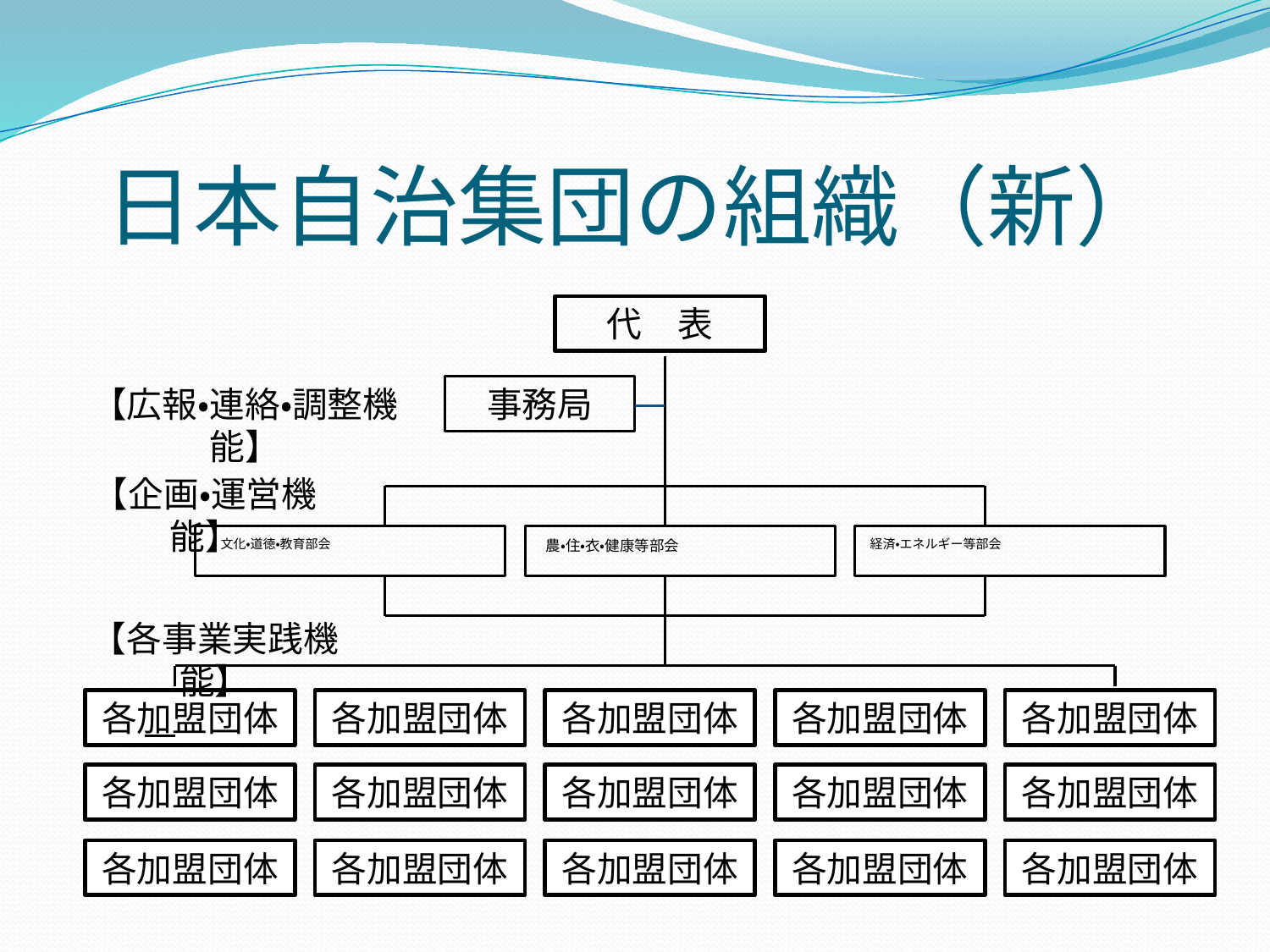

# 日本自治集団の組織（新）
代　表
【広報・連絡・調整機能】
事務局
【企画・運営機能】
文化・道徳・教育部会
農・住・衣・健康等部会
経済・エネルギー等部会
【各事業実践機能】
各加盟団体
各加盟団体
各加盟団体
各加盟団体
各加盟団体
各加盟団体
各加盟団体
各加盟団体
各加盟団体
各加盟団体
各加盟団体
各加盟団体
各加盟団体
各加盟団体
各加盟団体